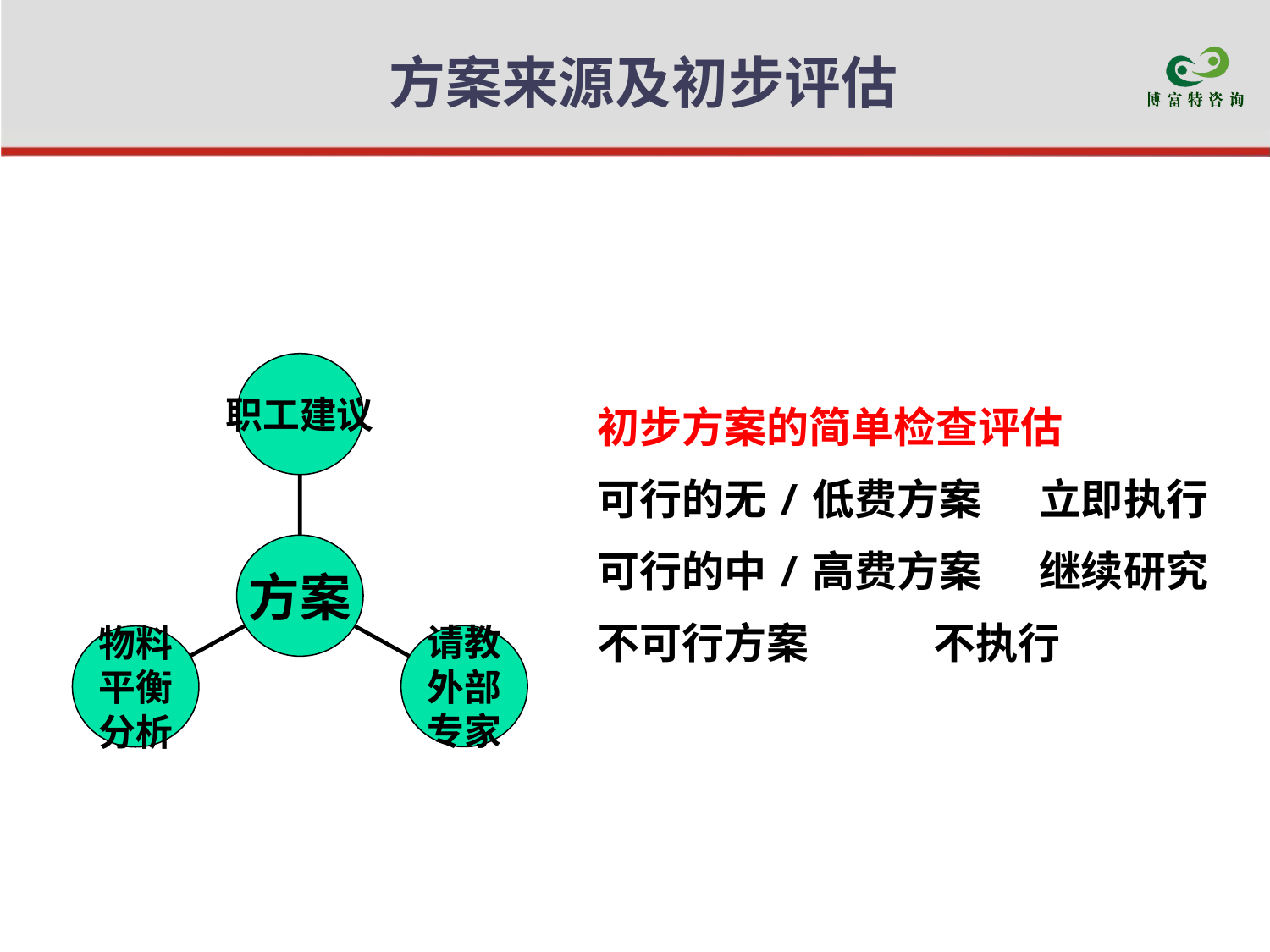

# 方案来源及初步评估

职工建议

方案

请教
外部
专家
物料
平衡
分析

初步方案的简单检查评估
可行的无/低费方案      立即执行
可行的中/高费方案      继续研究
不可行方案             不执行